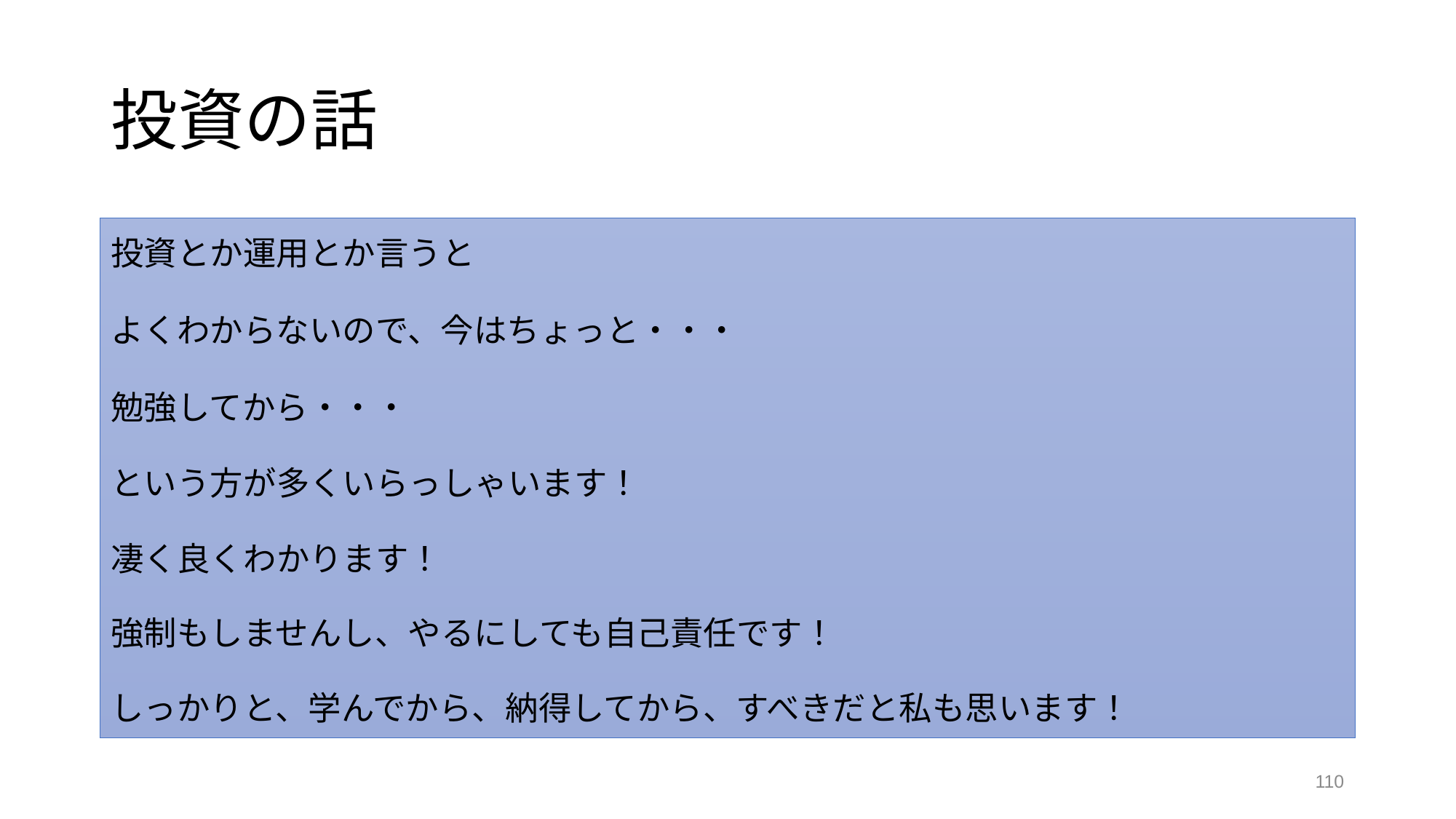

# 投資の話

投資とか運用とか言うと

よくわからないので、今はちょっと・・・

勉強してから・・・

という方が多くいらっしゃいます！

凄く良くわかります！

強制もしませんし、やるにしても自己責任です！

しっかりと、学んでから、納得してから、すべきだと私も思います！

110